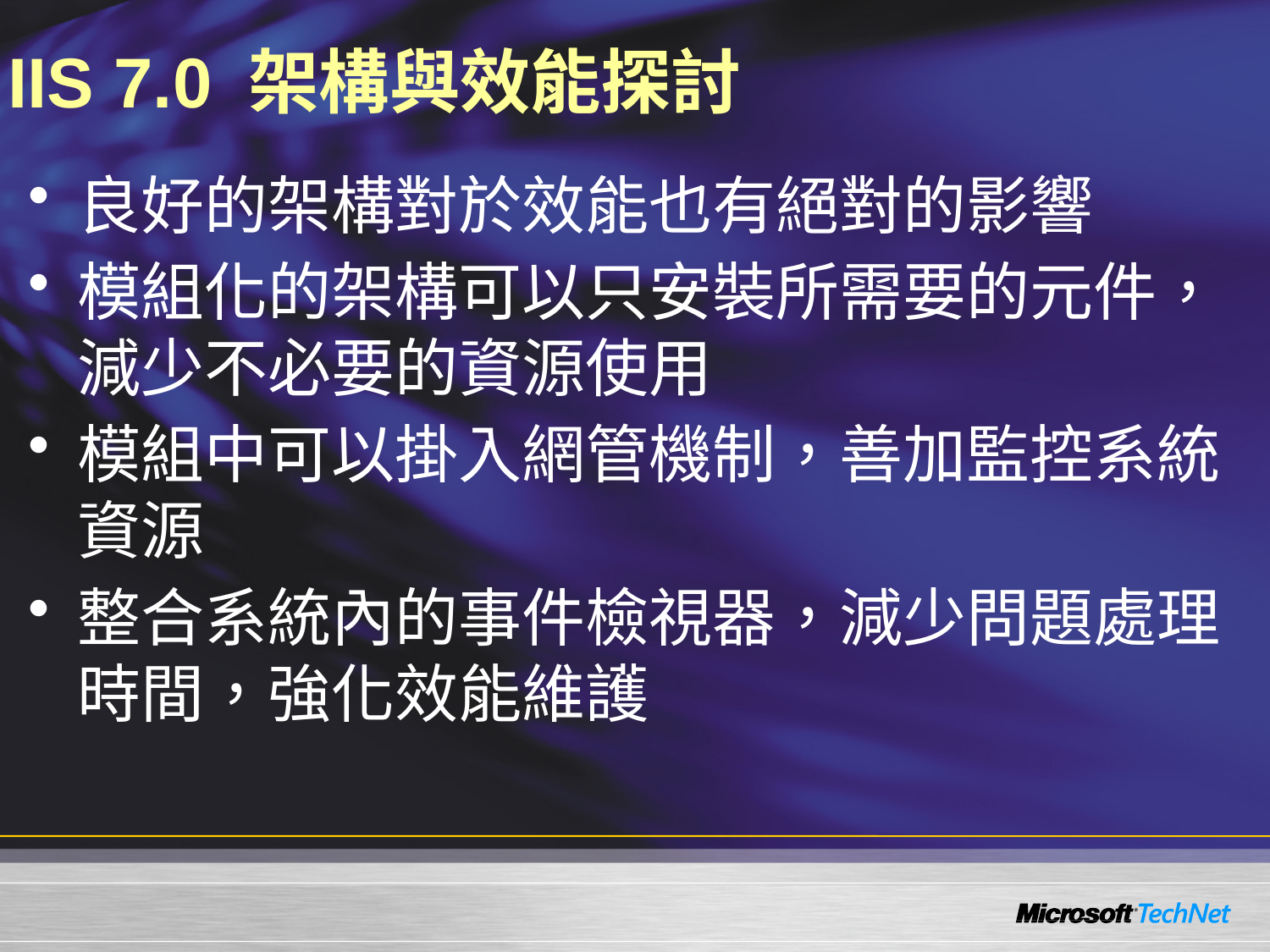

# IIS 7.0 架構與效能探討
良好的架構對於效能也有絕對的影響
模組化的架構可以只安裝所需要的元件，減少不必要的資源使用
模組中可以掛入網管機制，善加監控系統資源
整合系統內的事件檢視器，減少問題處理時間，強化效能維護